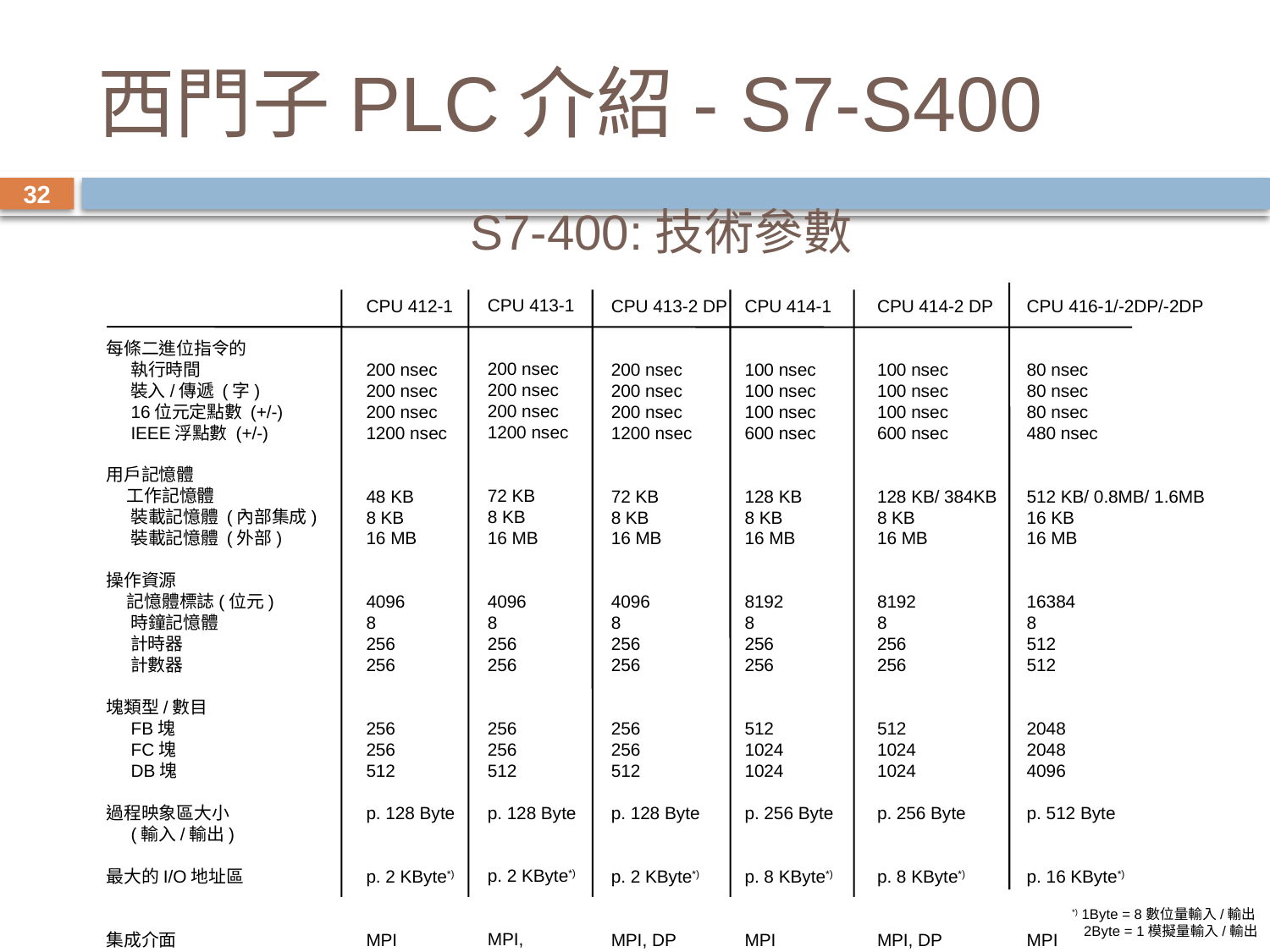

# 西門子PLC介紹- S7-S400
32
S7-400:技術參數

CPU 413-1

200 nsec
200 nsec
200 nsec
1200 nsec

72 KB
8 KB
16 MB

4096
8
256
256

256
256
512

p. 128 Byte

p. 2 KByte*)

MPI,

每條二進位指令的
     執行時間
     裝入/傳遞 (字)
     16位元定點數 (+/-)
     IEEE浮點數 (+/-)

用戶記憶體
    工作記憶體
     裝載記憶體 (內部集成)
     裝載記憶體 (外部)

操作資源
    記憶體標誌(位元)
     時鐘記憶體
     計時器
     計數器

塊類型/數目
     FB塊
     FC塊
     DB塊

過程映象區大小
     (輸入/輸出)

最大的I/O地址區

集成介面

CPU 412-1

200 nsec
200 nsec
200 nsec
1200 nsec

48 KB
8 KB
16 MB

4096
8
256
256

256
256
512

p. 128 Byte

p. 2 KByte*)

MPI
CPU 413-2 DP

200 nsec
200 nsec
200 nsec
1200 nsec

72 KB
8 KB
16 MB

4096
8
256
256

256
256
512

p. 128 Byte

p. 2 KByte*)

MPI, DP
CPU 414-1

100 nsec
100 nsec
100 nsec
600 nsec

128 KB
8 KB
16 MB

8192
8
256
256

512
1024
1024

p. 256 Byte

p. 8 KByte*)

MPI
CPU 414-2 DP

100 nsec
100 nsec
100 nsec
600 nsec

128 KB/ 384KB
8 KB
16 MB

8192
8
256
256

512
1024
1024

p. 256 Byte

p. 8 KByte*)

MPI, DP
CPU 416-1/-2DP/-2DP

80 nsec
80 nsec
80 nsec
480 nsec

512 KB/ 0.8MB/ 1.6MB
16 KB
16 MB

16384
8
512
512

2048
2048
4096

p. 512 Byte

p. 16 KByte*)

MPI

*) 1Byte = 8數位量輸入/輸出
   2Byte = 1模擬量輸入/輸出